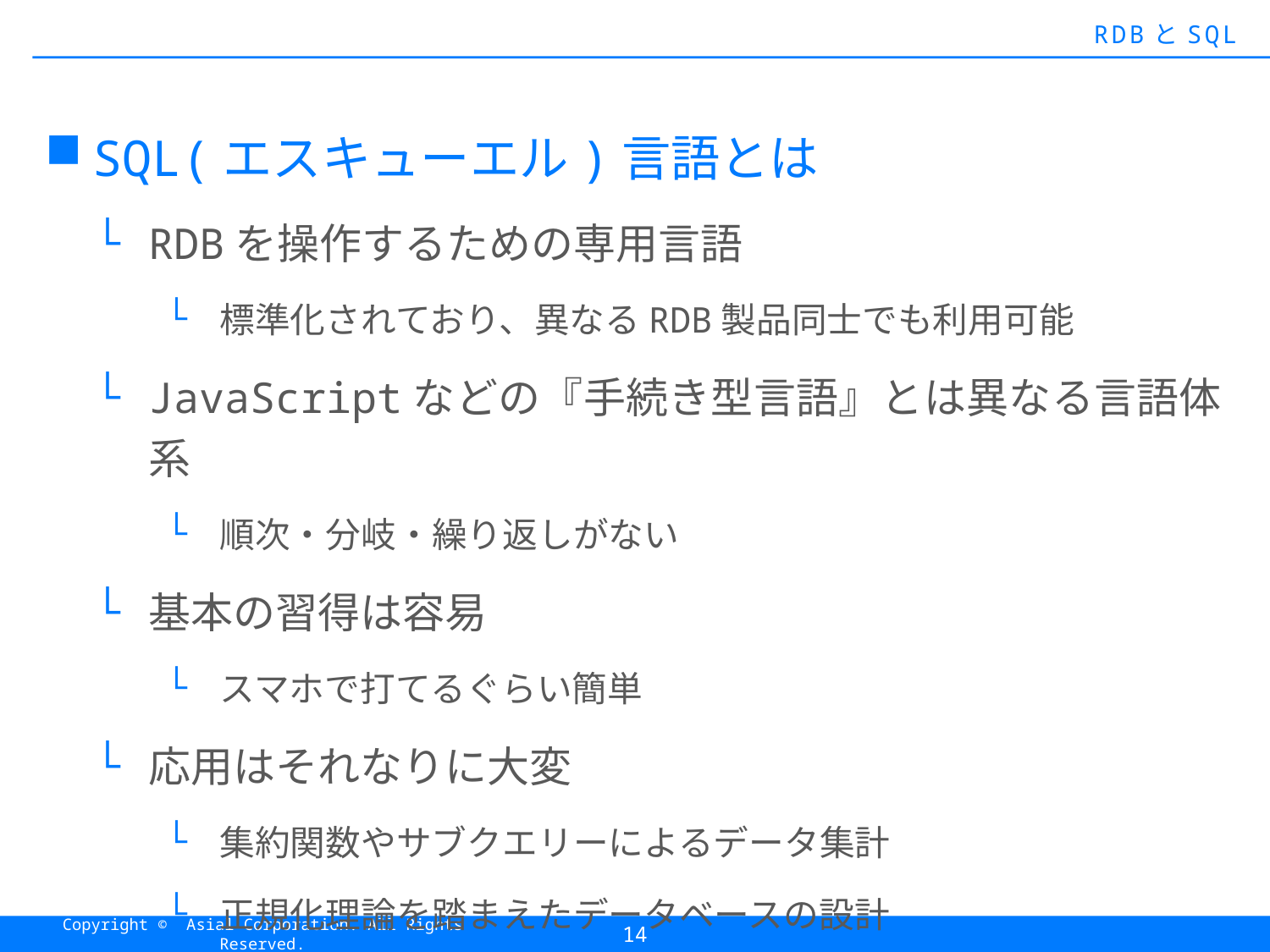

#
RDBとSQL
SQL(エスキューエル)言語とは
RDBを操作するための専用言語
標準化されており、異なるRDB製品同士でも利用可能
JavaScriptなどの『手続き型言語』とは異なる言語体系
順次・分岐・繰り返しがない
基本の習得は容易
スマホで打てるぐらい簡単
応用はそれなりに大変
集約関数やサブクエリーによるデータ集計
正規化理論を踏まえたデータベースの設計
14